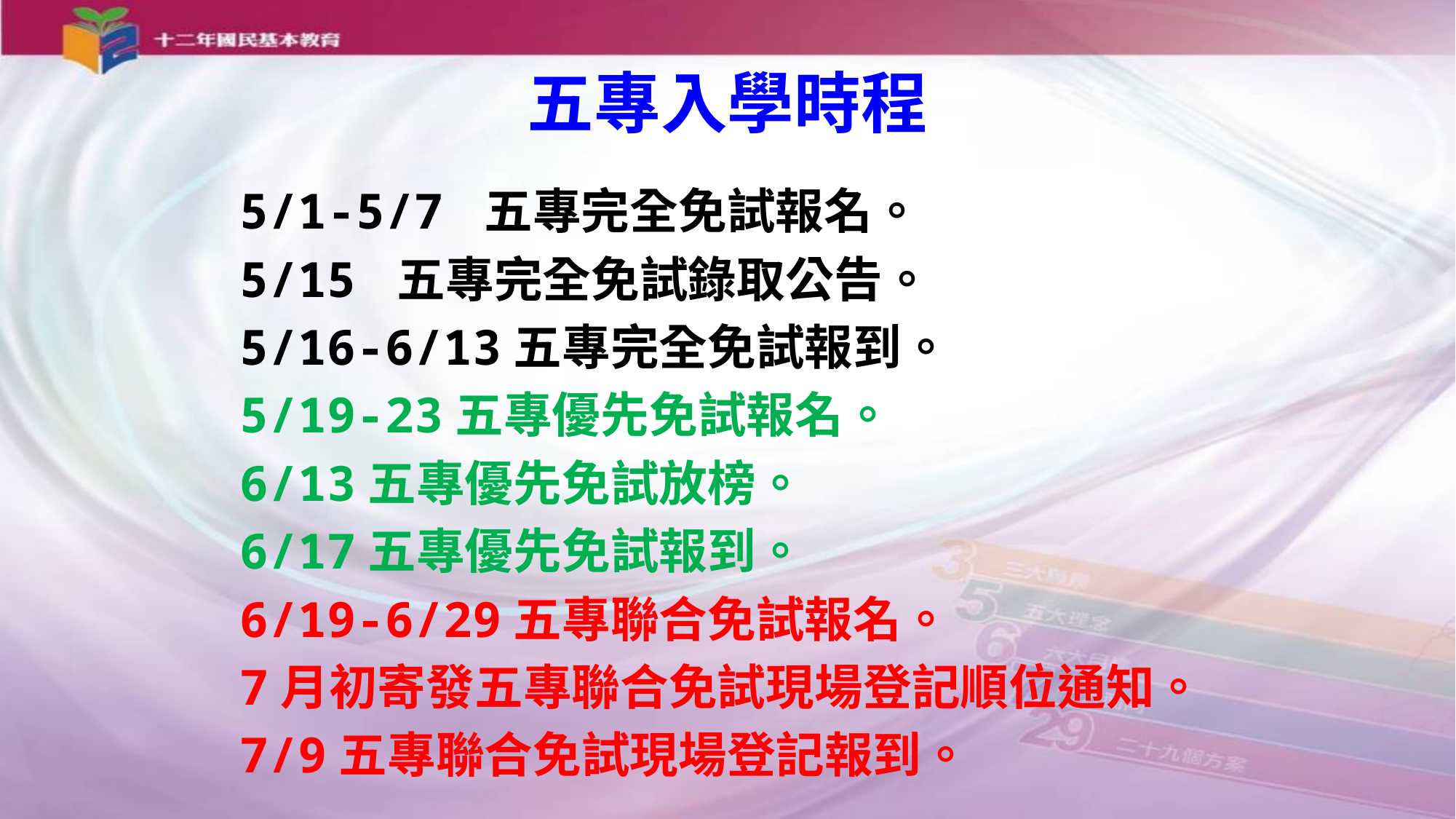

# 五專入學時程
5/1-5/7 五專完全免試報名。
5/15 五專完全免試錄取公告。
5/16-6/13五專完全免試報到。
5/19-23五專優先免試報名。
6/13五專優先免試放榜。
6/17五專優先免試報到。
6/19-6/29五專聯合免試報名。
7月初寄發五專聯合免試現場登記順位通知。
7/9五專聯合免試現場登記報到。